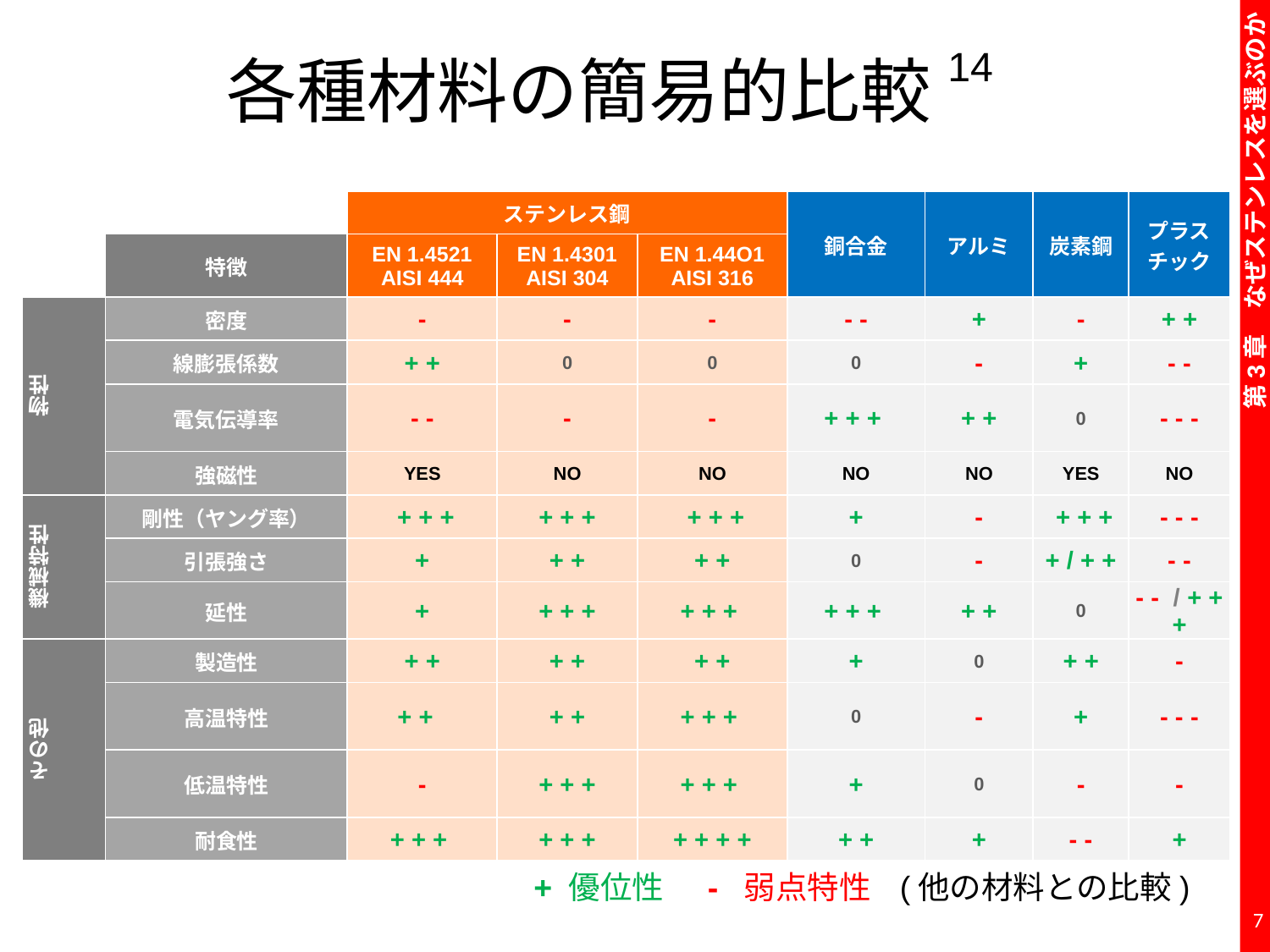

# 各種材料の簡易的比較14
|  |  | ステンレス鋼 |  |  | 銅合金 | アルミ | 炭素鋼 | プラス チック |
| --- | --- | --- | --- | --- | --- | --- | --- | --- |
|  | 特徴 | EN 1.4521 AISI 444 | EN 1.4301 AISI 304 | EN 1.44O1 AISI 316 |  |  |  |  |
| 物性 | 密度 | - | - | - | - - | + | - | + + |
|  | 線膨張係数 | + + | 0 | 0 | 0 | - | + | - - |
|  | 電気伝導率 | - - | - | - | + + + | + + | 0 | - - - |
|  | 強磁性 | YES | NO | NO | NO | NO | YES | NO |
| 機械特性 | 剛性（ヤング率） | + + + | + + + | + + + | + | - | + + + | - - - |
|  | 引張強さ | + | + + | + + | 0 | - | + / + + | - - |
|  | 延性 | + | + + + | + + + | + + + | + + | 0 | - - / + + + |
| その他 | 製造性 | + + | + + | + + | + | 0 | + + | - |
|  | 高温特性 | + + | + + | + + + | 0 | - | + | - - - |
|  | 低温特性 | - | + + + | + + + | + | 0 | - | - |
|  | 耐食性 | + + + | + + + | + + + + | + + | + | - - | + |
+ 優位性     -  弱点特性   (他の材料との比較)
7